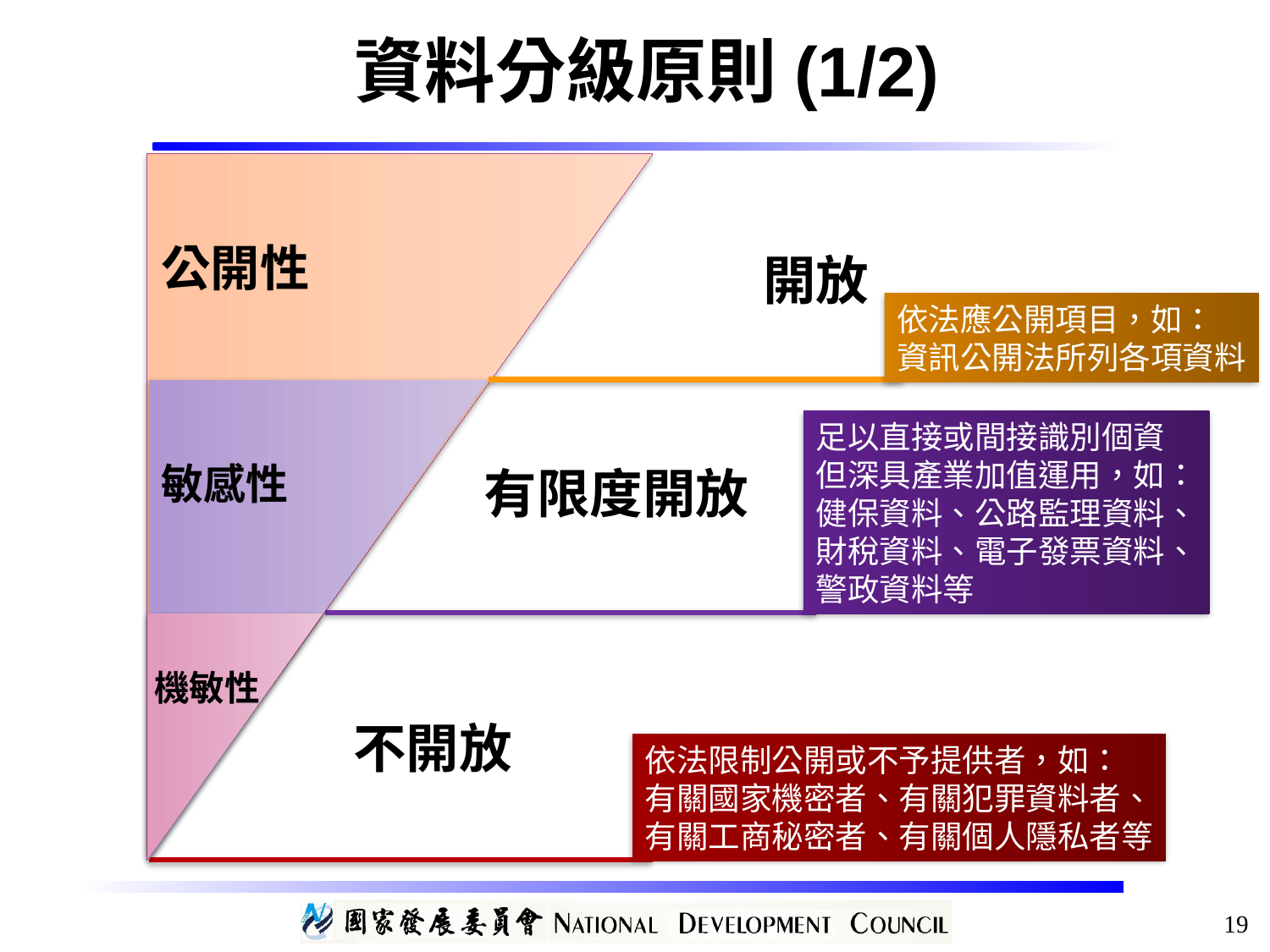

資料分級原則(1/2)

公開性
開放

敏感性
有限度開放

機敏性
不開放
依法應公開項目，如：
資訊公開法所列各項資料
足以直接或間接識別個資
但深具產業加值運用，如：
健保資料、公路監理資料、
財稅資料、電子發票資料、
警政資料等
依法限制公開或不予提供者，如：
有關國家機密者、有關犯罪資料者、
有關工商秘密者、有關個人隱私者等
19